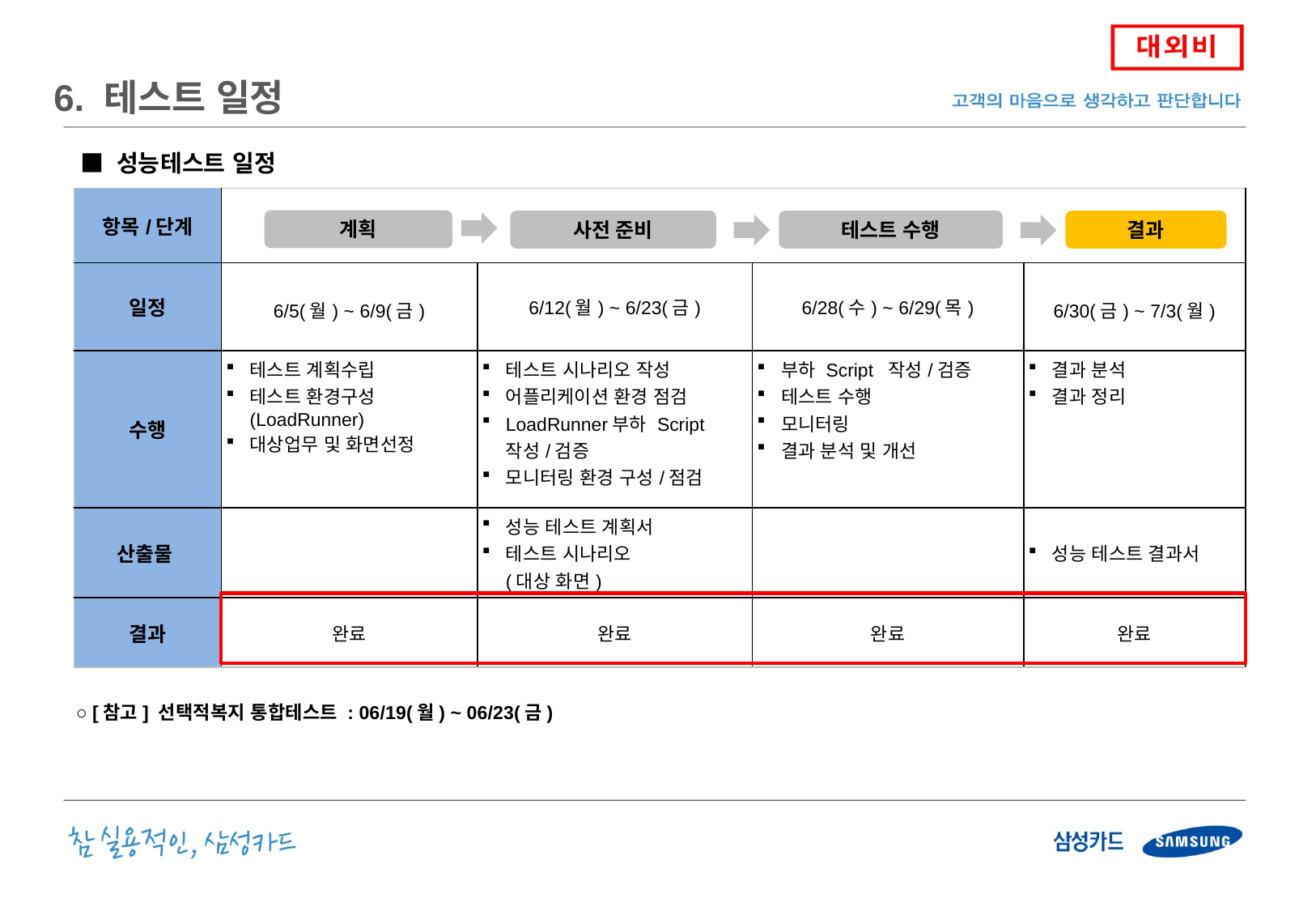

6. 테스트 일정
■ 성능테스트 일정
| 항목/단계 |  |  |  |  |
| --- | --- | --- | --- | --- |
| 일정 | 6/5(월) ~ 6/9(금) | 6/12(월) ~ 6/23(금) | 6/28(수) ~ 6/29(목) | 6/30(금) ~ 7/3(월) |
| 수행 | 테스트 계획수립 테스트 환경구성(LoadRunner) 대상업무 및 화면선정 | 테스트 시나리오 작성 어플리케이션 환경 점검 LoadRunner부하 Script 작성/검증 모니터링 환경 구성/점검 | 부하 Script 작성/검증 테스트 수행 모니터링 결과 분석 및 개선 | 결과 분석 결과 정리 |
| 산출물 |  | 성능 테스트 계획서 테스트 시나리오 (대상 화면) |  | 성능 테스트 결과서 |
| 결과 | 완료 | 완료 | 완료 | 완료 |
계획
사전 준비
테스트 수행
결과

○ [참고] 선택적복지 통합테스트 : 06/19(월) ~ 06/23(금)